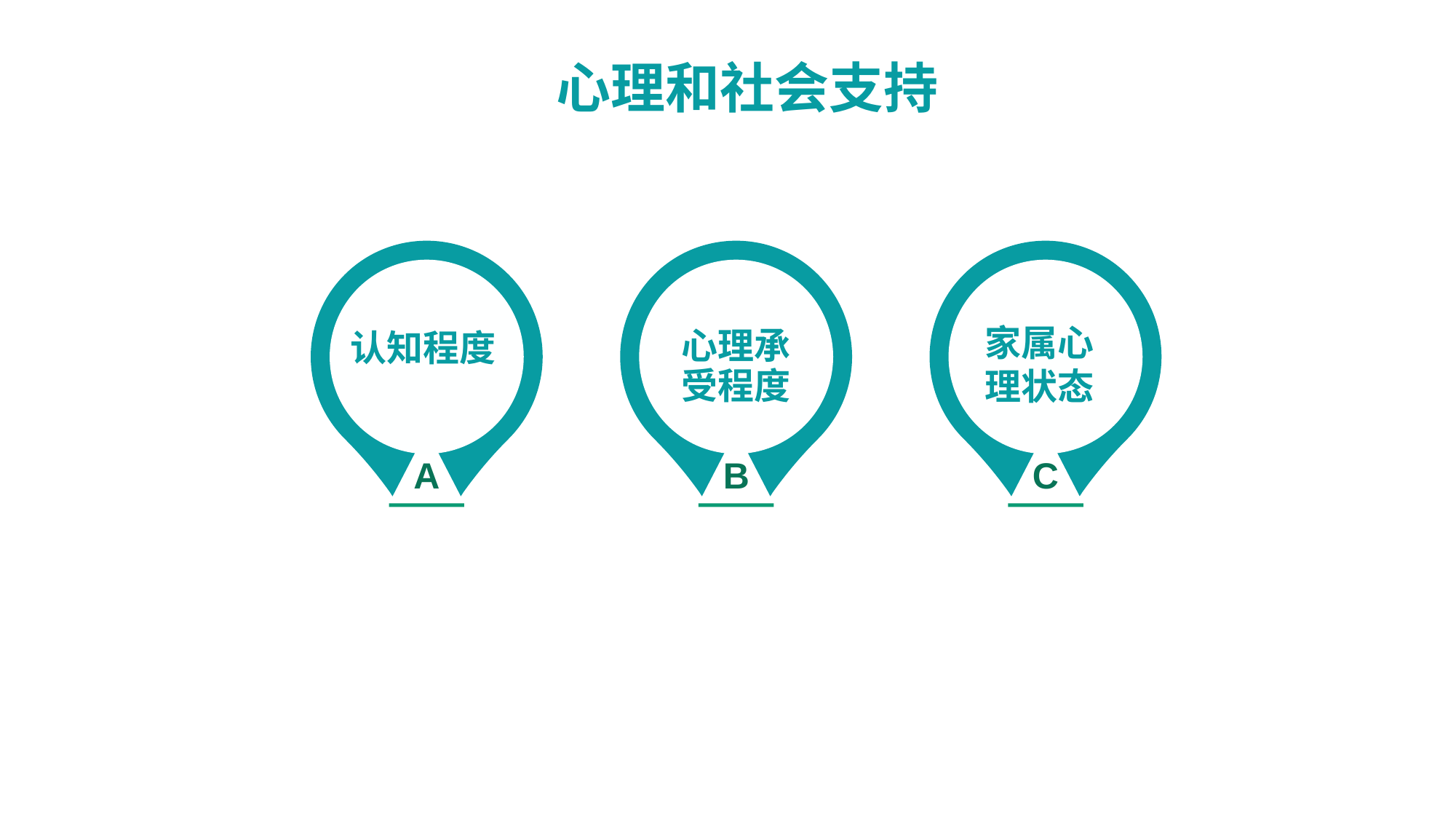

心理和社会支持状况
A
B
C

家属心理状态

认知程度

心理承
受程度